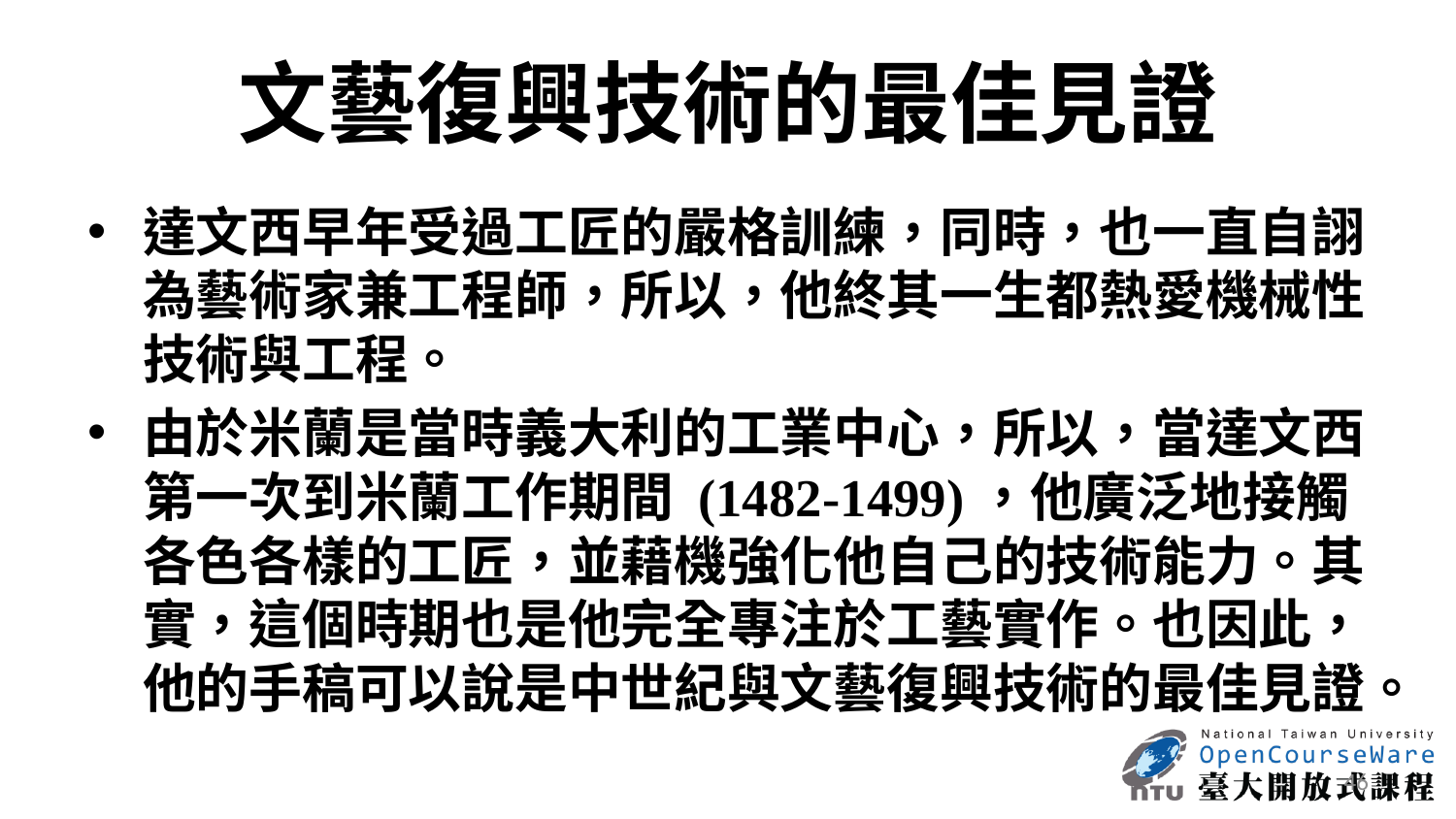

# 文藝復興技術的最佳見證
達文西早年受過工匠的嚴格訓練，同時，也一直自詡為藝術家兼工程師，所以，他終其一生都熱愛機械性技術與工程。
由於米蘭是當時義大利的工業中心，所以，當達文西第一次到米蘭工作期間 (1482-1499)，他廣泛地接觸各色各樣的工匠，並藉機強化他自己的技術能力。其實，這個時期也是他完全專注於工藝實作。也因此，他的手稿可以說是中世紀與文藝復興技術的最佳見證。
46